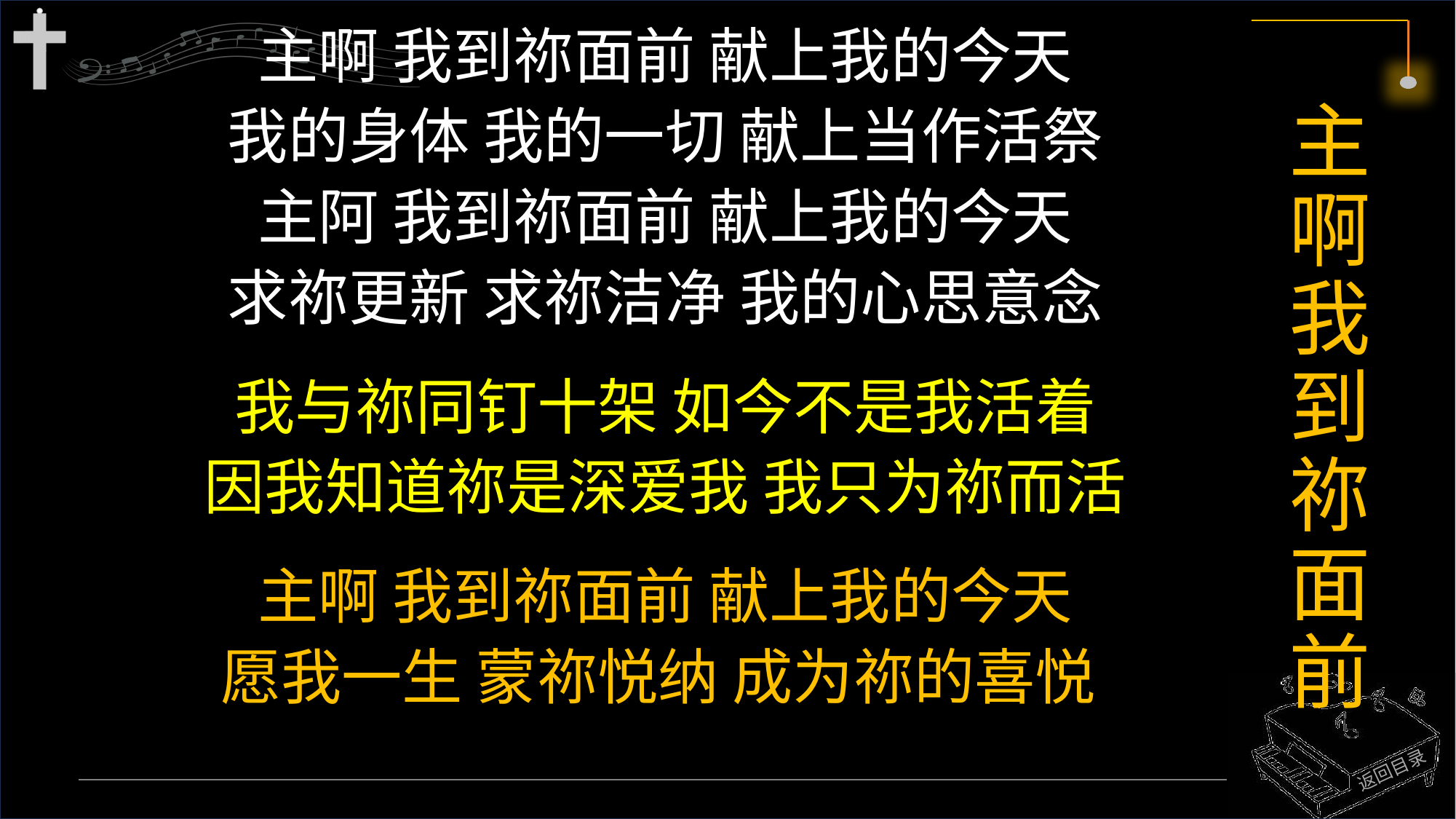

主啊 我到祢面前 献上我的今天
我的身体 我的一切 献上当作活祭
主阿 我到祢面前 献上我的今天
求祢更新 求祢洁净 我的心思意念

我与祢同钉十架 如今不是我活着
因我知道祢是深爱我 我只为祢而活

主啊 我到祢面前 献上我的今天
愿我一生 蒙祢悦纳 成为祢的喜悦
# 主啊我到祢面前